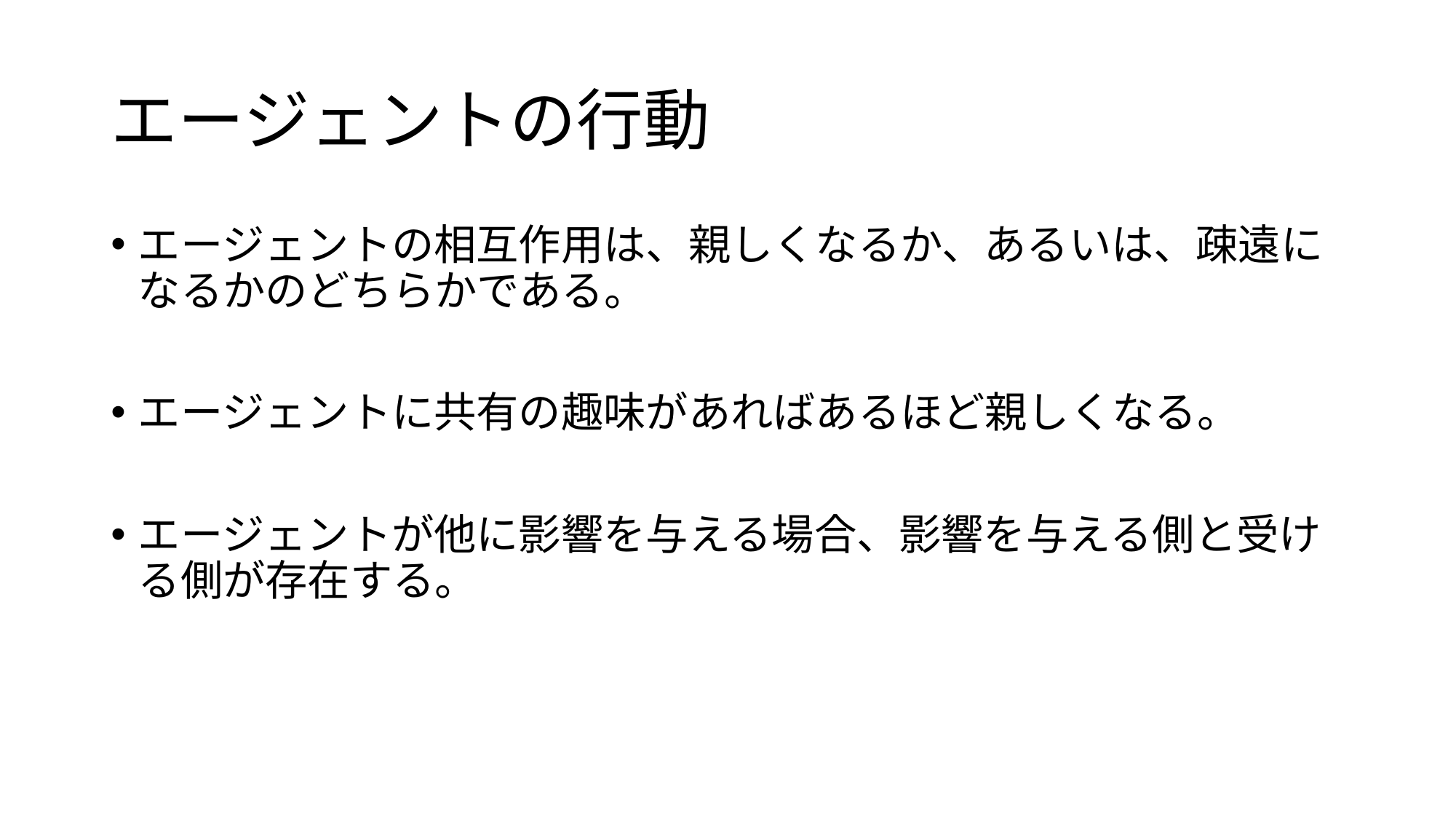

# エージェントの行動
エージェントの相互作用は、親しくなるか、あるいは、疎遠になるかのどちらかである。

エージェントに共有の趣味があればあるほど親しくなる。

エージェントが他に影響を与える場合、影響を与える側と受ける側が存在する。